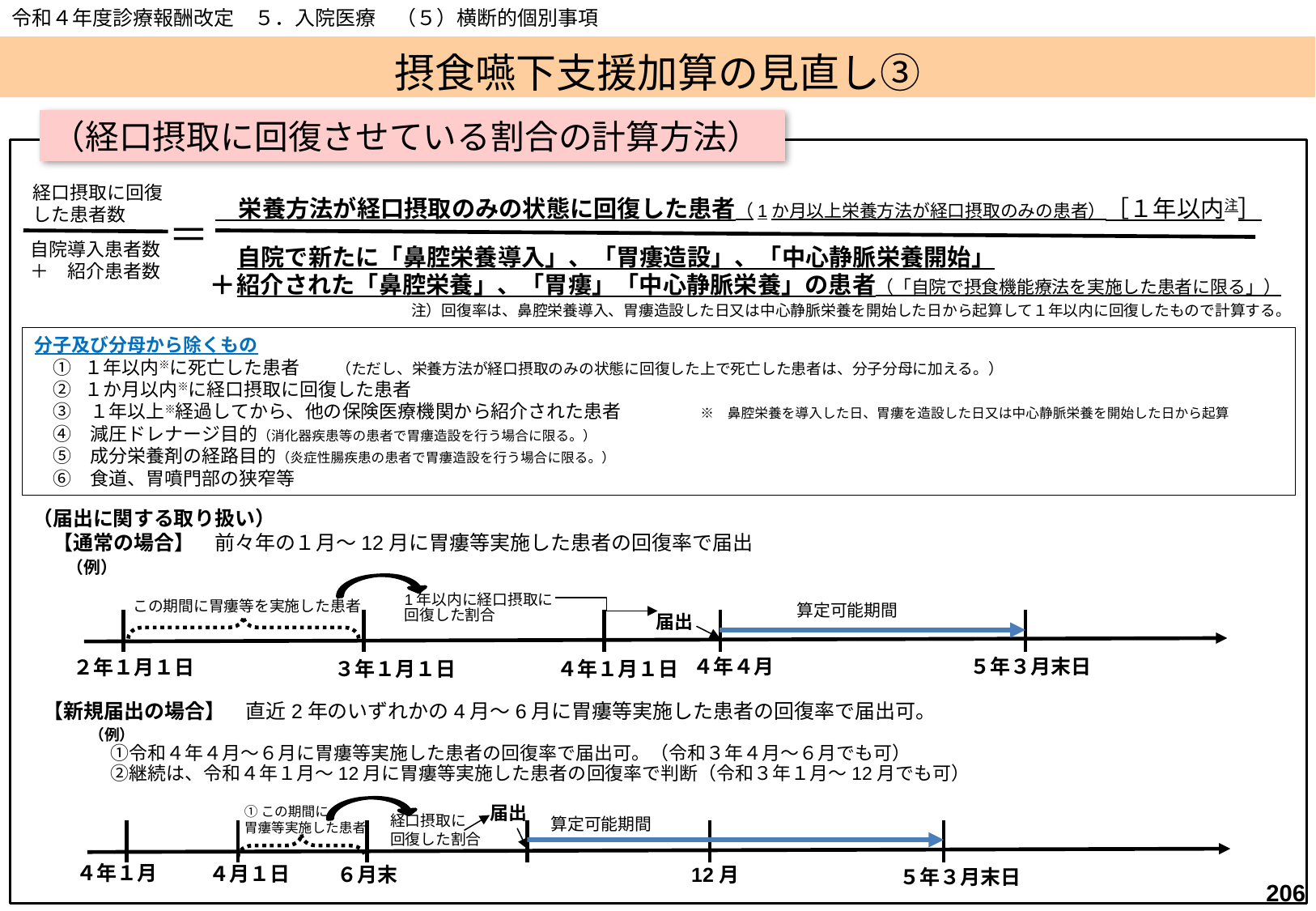

令和４年度診療報酬改定　５．入院医療　（５）横断的個別事項
# 摂食嚥下支援加算の見直し③
（経口摂取に回復させている割合の計算方法）

経口摂取に回復した患者数
　栄養方法が経口摂取のみの状態に回復した患者（1か月以上栄養方法が経口摂取のみの患者）［１年以内注］
＝
自院導入患者数
＋　紹介患者数
自院で新たに「鼻腔栄養導入」、「胃瘻造設」、「中心静脈栄養開始」
＋
紹介された「鼻腔栄養」、「胃瘻」「中心静脈栄養」の患者（「自院で摂食機能療法を実施した患者に限る」）
注）回復率は、鼻腔栄養導入、胃瘻造設した日又は中心静脈栄養を開始した日から起算して１年以内に回復したもので計算する。
分子及び分母から除くもの
　①   １年以内※に死亡した患者　　（ただし、栄養方法が経口摂取のみの状態に回復した上で死亡した患者は、分子分母に加える。）
　②   １か月以内※に経口摂取に回復した患者
　③　１年以上※経過してから、他の保険医療機関から紹介された患者　　　　 ※　鼻腔栄養を導入した日、胃瘻を造設した日又は中心静脈栄養を開始した日から起算
　④　減圧ドレナージ目的（消化器疾患等の患者で胃瘻造設を行う場合に限る。）
　⑤　成分栄養剤の経路目的（炎症性腸疾患の患者で胃瘻造設を行う場合に限る。）
　⑥　食道、胃噴門部の狭窄等
（届出に関する取り扱い）
　【通常の場合】　前々年の１月～12月に胃瘻等実施した患者の回復率で届出

（例）

1年以内に経口摂取に
回復した割合
この期間に胃瘻等を実施した患者
算定可能期間
届出
５年３月末日
４年４月
２年１月１日
３年１月１日
４年１月１日
【新規届出の場合】　直近2年のいずれかの4月～6月に胃瘻等実施した患者の回復率で届出可。
　　　（例）
　①令和４年４月～６月に胃瘻等実施した患者の回復率で届出可。（令和３年４月～６月でも可）
　②継続は、令和４年１月～12月に胃瘻等実施した患者の回復率で判断（令和３年１月～12月でも可）

届出
①この期間に
胃瘻等実施した患者

経口摂取に
回復した割合
算定可能期間
４年１月
４月１日
12月
６月末
５年３月末日
206